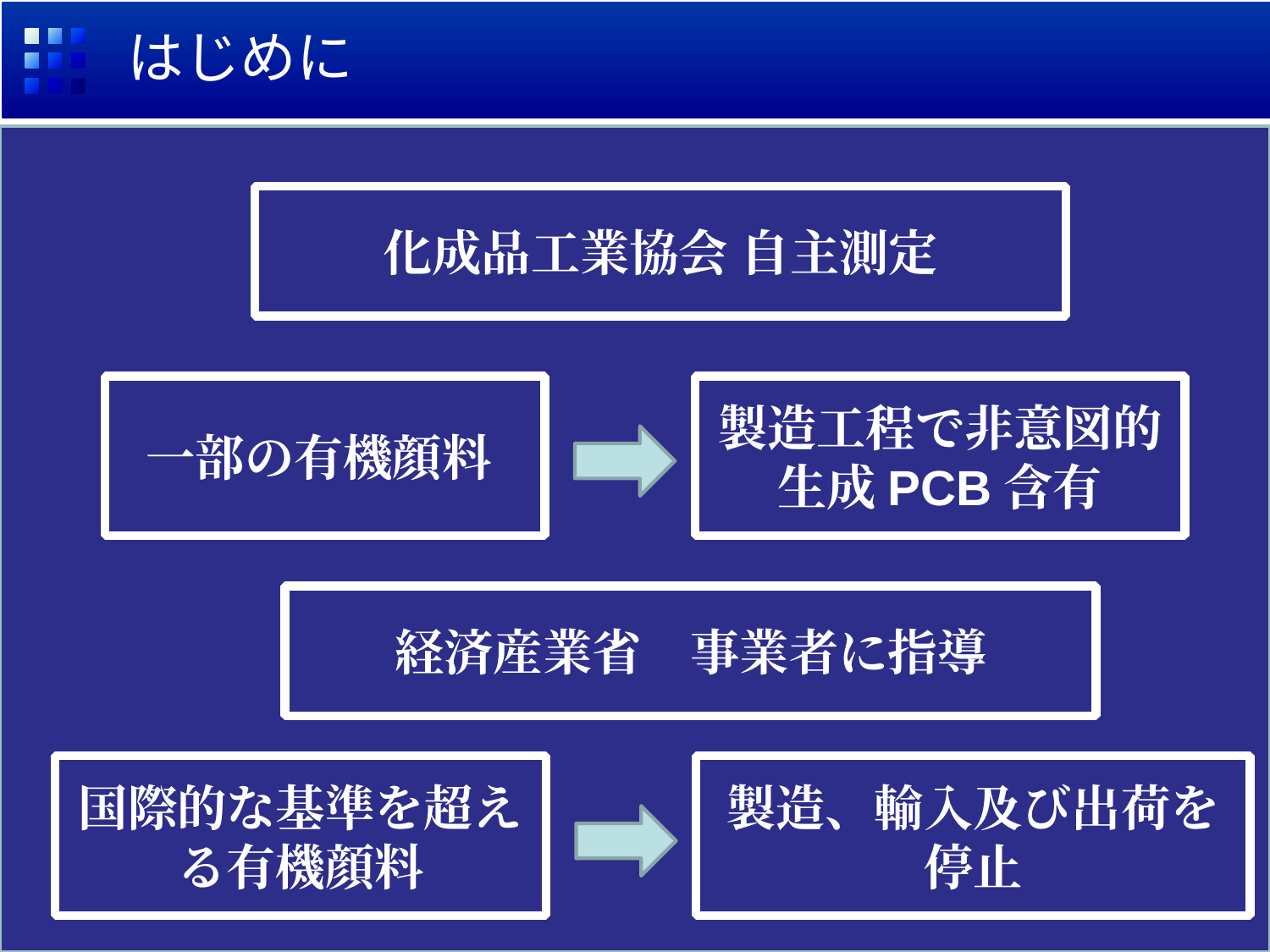

# はじめに

化成品工業協会 自主測定
一部の有機顔料
製造工程で非意図的生成PCB含有

経済産業省　事業者に指導
国際的な基準を超える有機顔料
製造、輸入及び出荷を停止